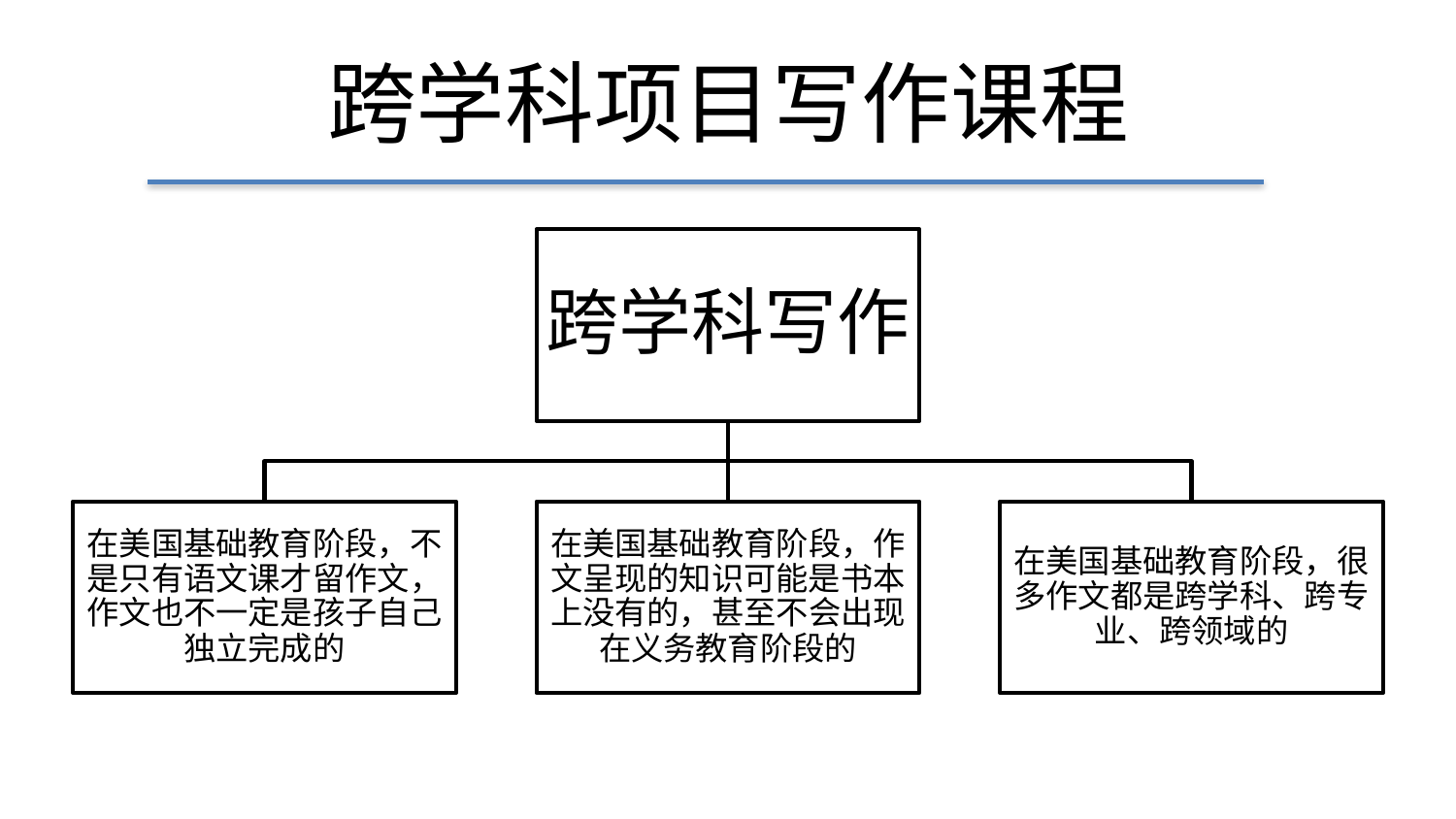

# 跨学科项目写作课程
跨学科写作
在美国基础教育阶段，不是只有语文课才留作文，作文也不一定是孩子自己独立完成的
在美国基础教育阶段，作文呈现的知识可能是书本上没有的，甚至不会出现在义务教育阶段的
在美国基础教育阶段，很多作文都是跨学科、跨专业、跨领域的